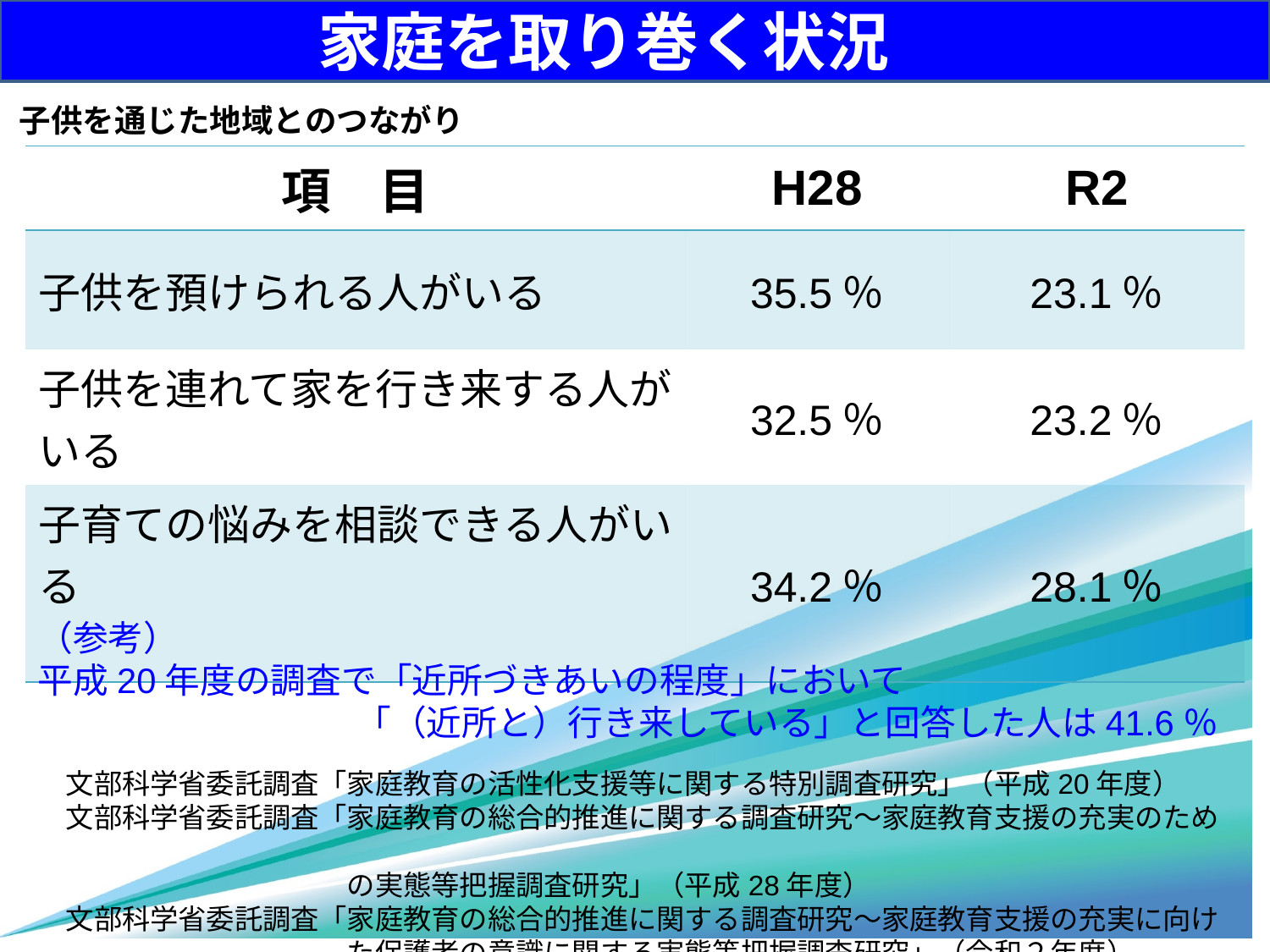

家庭を取り巻く状況
子供を通じた地域とのつながり
| 項　目 | H28 | R2 |
| --- | --- | --- |
| 子供を預けられる人がいる | 35.5％ | 23.1％ |
| 子供を連れて家を行き来する人がいる | 32.5％ | 23.2％ |
| 子育ての悩みを相談できる人がいる | 34.2％ | 28.1％ |
（参考）
平成20年度の調査で「近所づきあいの程度」において
　　　　　　　　　「（近所と）行き来している」と回答した人は41.6％
　文部科学省委託調査「家庭教育の活性化支援等に関する特別調査研究」（平成20年度）
　文部科学省委託調査「家庭教育の総合的推進に関する調査研究～家庭教育支援の充実のため
　　　　　　　　　　　の実態等把握調査研究」（平成28年度）
　文部科学省委託調査「家庭教育の総合的推進に関する調査研究～家庭教育支援の充実に向け
　　　　　　　　　　　た保護者の意識に関する実態等把握調査研究」（令和２年度）